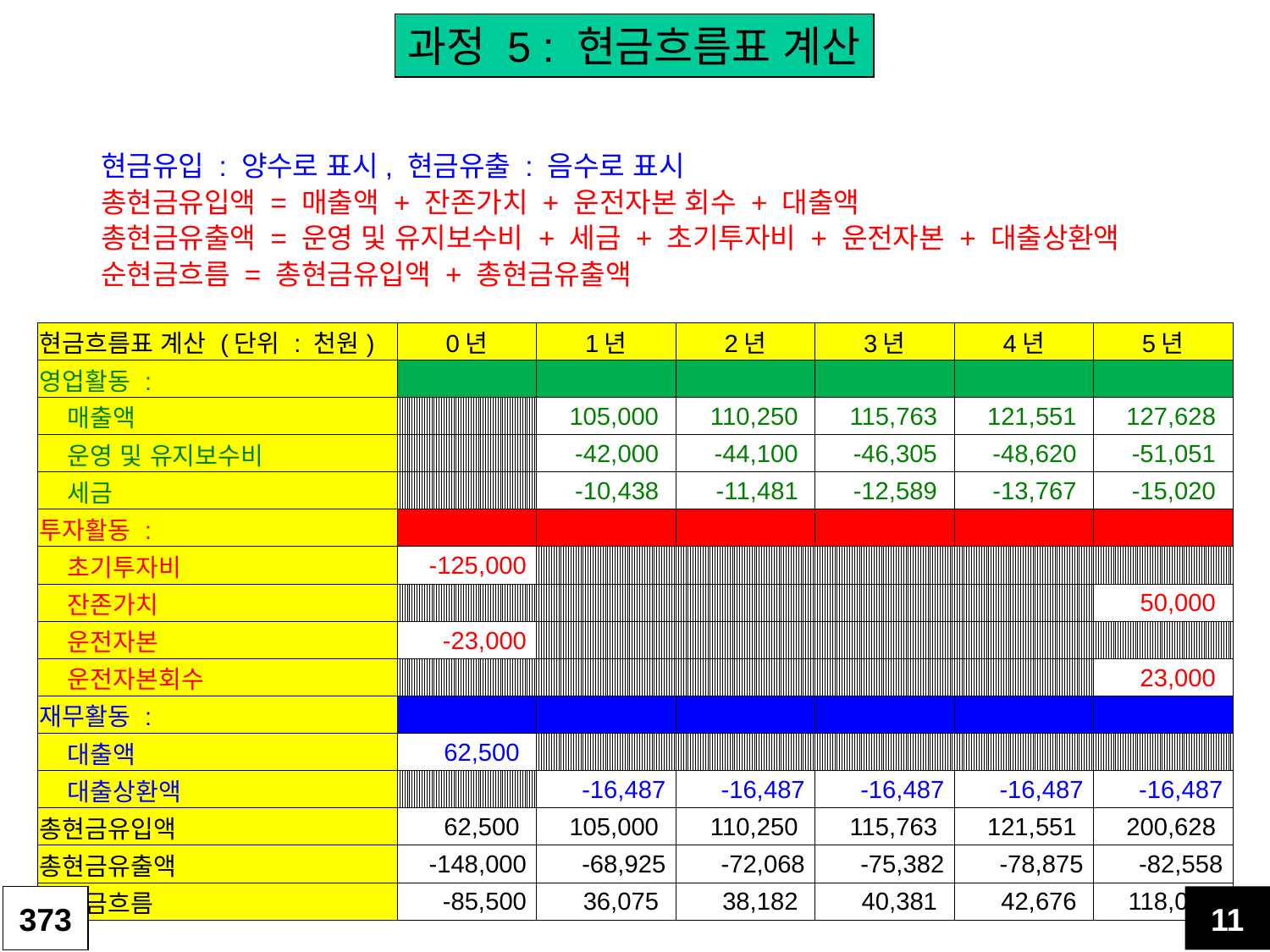

과정 5 : 현금흐름표 계산
현금유입 : 양수로 표시, 현금유출 : 음수로 표시
총현금유입액 = 매출액 + 잔존가치 + 운전자본 회수 + 대출액
총현금유출액 = 운영 및 유지보수비 + 세금 + 초기투자비 + 운전자본 + 대출상환액
순현금흐름 = 총현금유입액 + 총현금유출액
| 현금흐름표 계산 (단위 : 천원) | 0년 | 1년 | 2년 | 3년 | 4년 | 5년 |
| --- | --- | --- | --- | --- | --- | --- |
| 영업활동 : |  |  |  |  |  |  |
| 매출액 |  | 105,000 | 110,250 | 115,763 | 121,551 | 127,628 |
| 운영 및 유지보수비 |  | -42,000 | -44,100 | -46,305 | -48,620 | -51,051 |
| 세금 |  | -10,438 | -11,481 | -12,589 | -13,767 | -15,020 |
| 투자활동 : |  |  |  |  |  |  |
| 초기투자비 | -125,000 |  |  |  |  |  |
| 잔존가치 |  |  |  |  |  | 50,000 |
| 운전자본 | -23,000 |  |  |  |  |  |
| 운전자본회수 |  |  |  |  |  | 23,000 |
| 재무활동 : |  |  |  |  |  |  |
| 대출액 | 62,500 |  |  |  |  |  |
| 대출상환액 |  | -16,487 | -16,487 | -16,487 | -16,487 | -16,487 |
| 총현금유입액 | 62,500 | 105,000 | 110,250 | 115,763 | 121,551 | 200,628 |
| 총현금유출액 | -148,000 | -68,925 | -72,068 | -75,382 | -78,875 | -82,558 |
| 순현금흐름 | -85,500 | 36,075 | 38,182 | 40,381 | 42,676 | 118,070 |
373
11